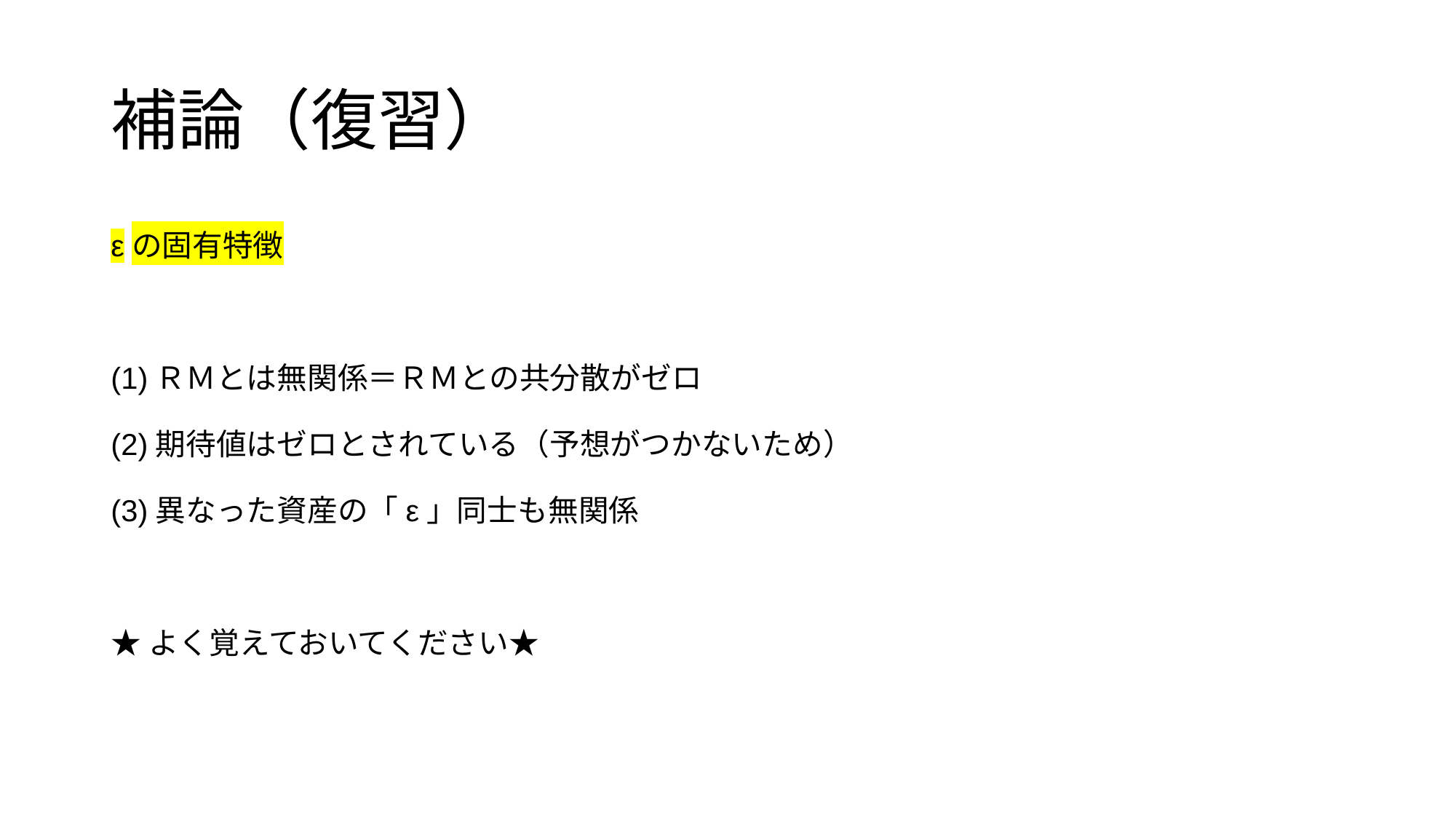

# 補論（復習）
εの固有特徴

(1)ＲＭとは無関係＝ＲＭとの共分散がゼロ
(2)期待値はゼロとされている（予想がつかないため）
(3)異なった資産の「ε」同士も無関係

★よく覚えておいてください★